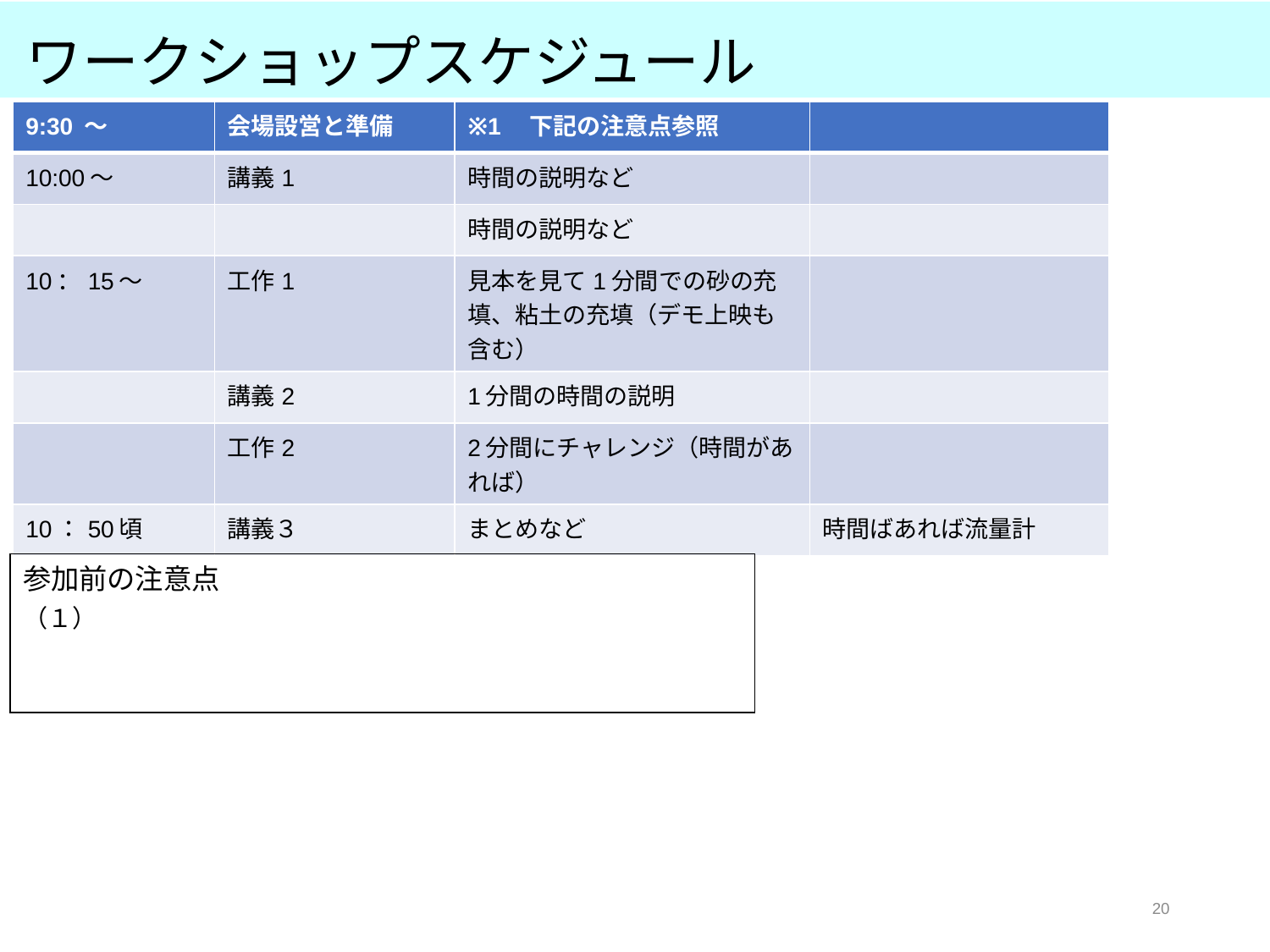

# ワークショップスケジュール
| 9:30 ～ | 会場設営と準備 | ※1　下記の注意点参照 |  |
| --- | --- | --- | --- |
| 10:00～ | 講義1 | 時間の説明など |  |
|  |  | 時間の説明など |  |
| 10：15～ | 工作1 | 見本を見て1分間での砂の充填、粘土の充填（デモ上映も含む） |  |
|  | 講義2 | 1分間の時間の説明 |  |
|  | 工作2 | 2分間にチャレンジ（時間があれば） |  |
| 10：50頃 | 講義３ | まとめなど | 時間ばあれば流量計 |
参加前の注意点
（１）

20